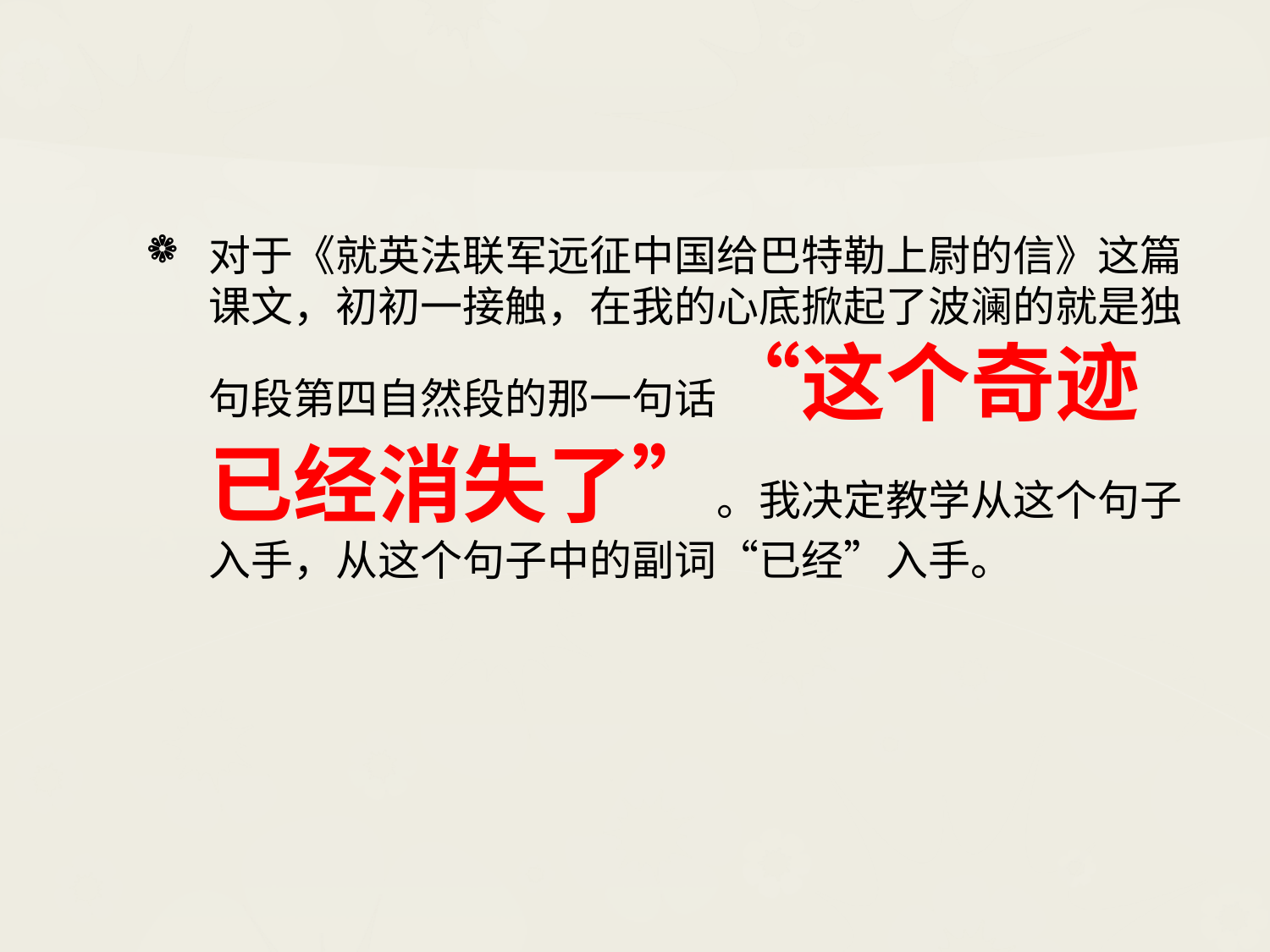

#
对于《就英法联军远征中国给巴特勒上尉的信》这篇课文，初初一接触，在我的心底掀起了波澜的就是独句段第四自然段的那一句话“这个奇迹已经消失了”。我决定教学从这个句子入手，从这个句子中的副词“已经”入手。